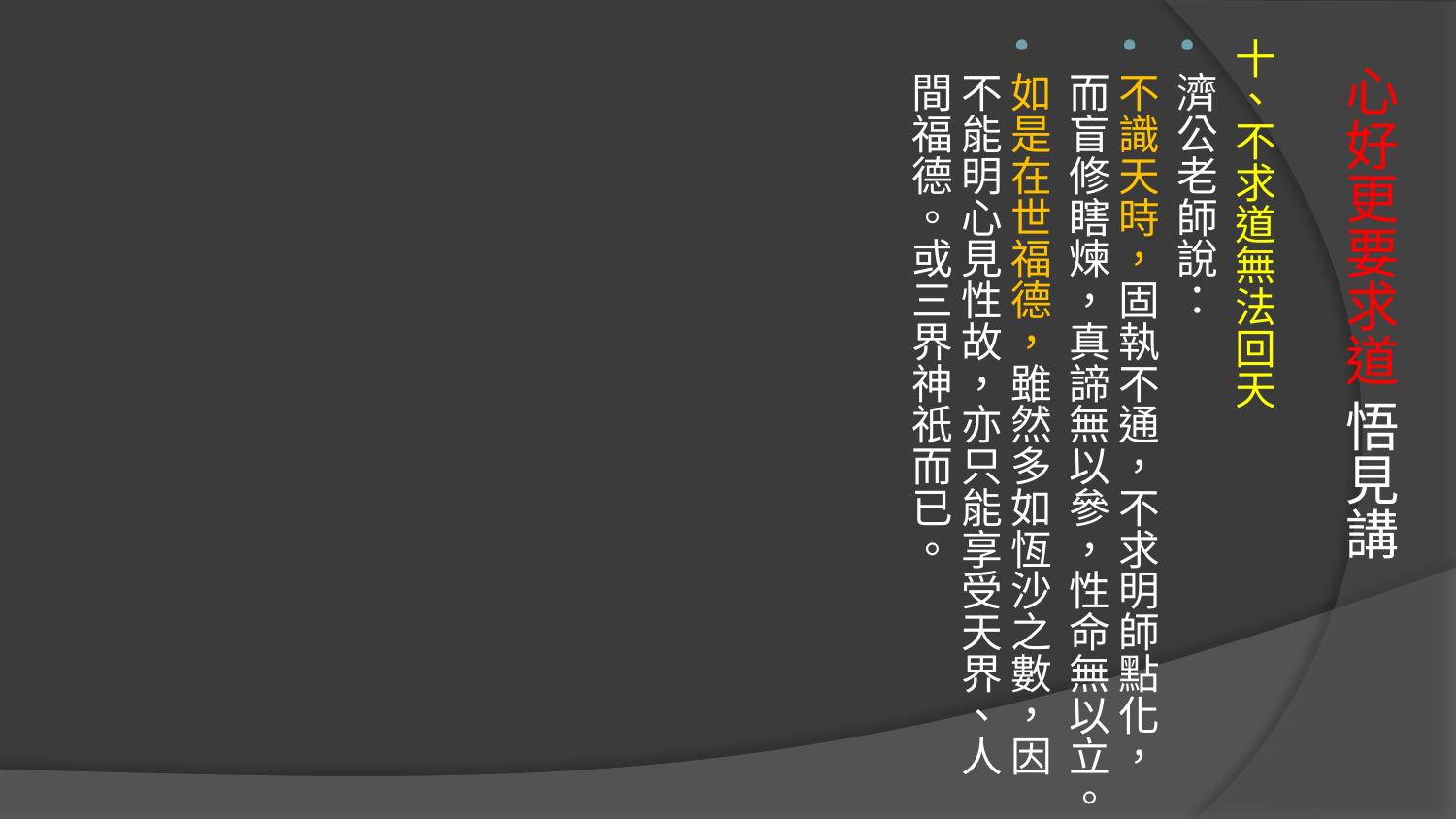

十、不求道無法回天
濟公老師說：
不識天時，固執不通，不求明師點化，而盲修瞎煉，真諦無以參，性命無以立。
如是在世福德，雖然多如恆沙之數，因不能明心見性故，亦只能享受天界、人間福德。或三界神祇而已。

# 心好更要求道 悟見講